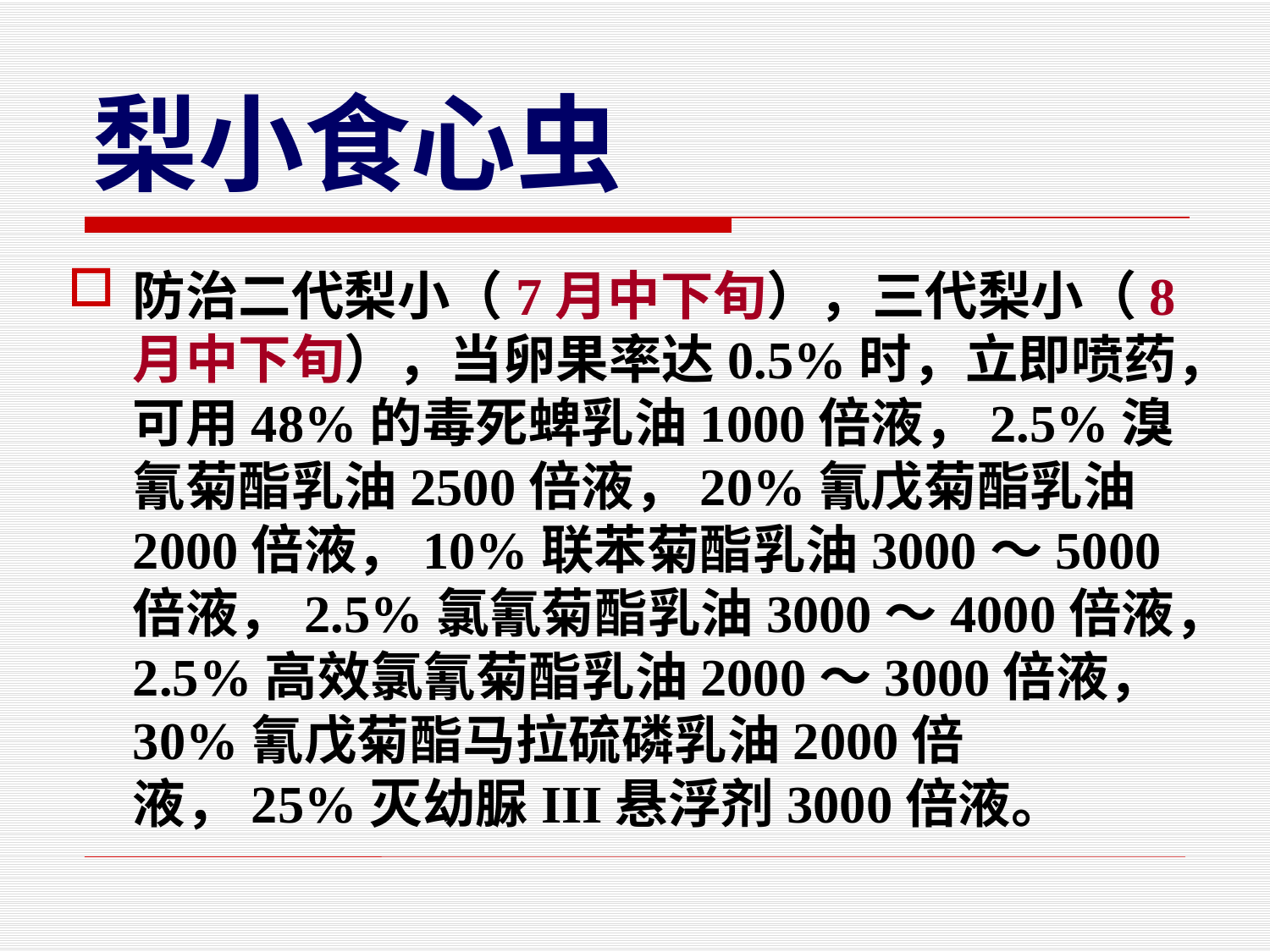

# 梨小食心虫
防治二代梨小（7月中下旬），三代梨小（8月中下旬），当卵果率达0.5%时，立即喷药，可用48%的毒死蜱乳油1000倍液，2.5%溴氰菊酯乳油2500倍液，20%氰戊菊酯乳油2000倍液，10%联苯菊酯乳油3000～5000倍液，2.5%氯氰菊酯乳油3000～4000倍液，2.5%高效氯氰菊酯乳油2000～3000倍液，30%氰戊菊酯马拉硫磷乳油2000倍液，25%灭幼脲III悬浮剂3000倍液。